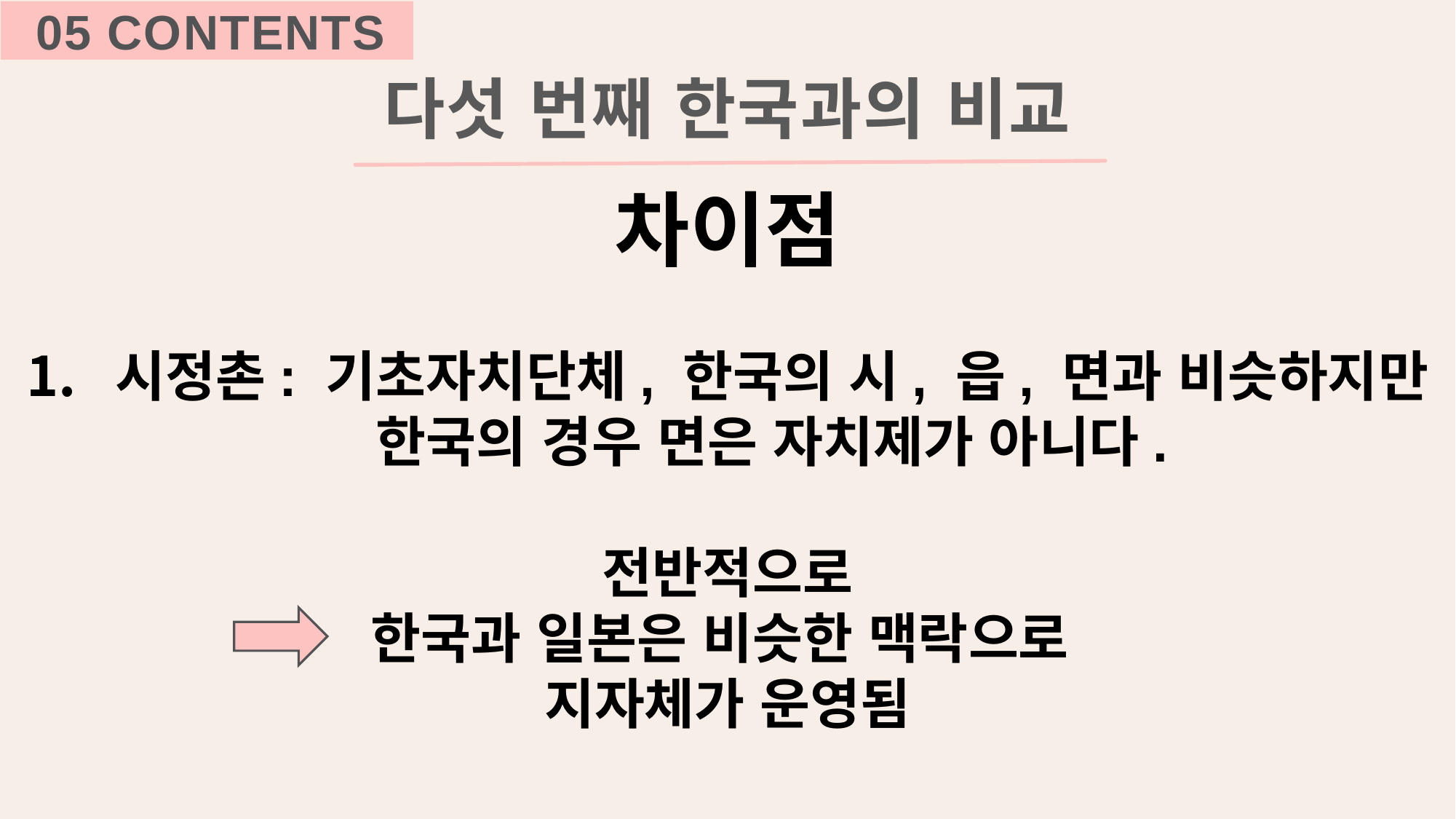

05 CONTENTS
다섯 번째 한국과의 비교
차이점

시정촌: 기초자치단체, 한국의 시, 읍, 면과 비슷하지만 한국의 경우 면은 자치제가 아니다.

전반적으로
한국과 일본은 비슷한 맥락으로
지자체가 운영됨